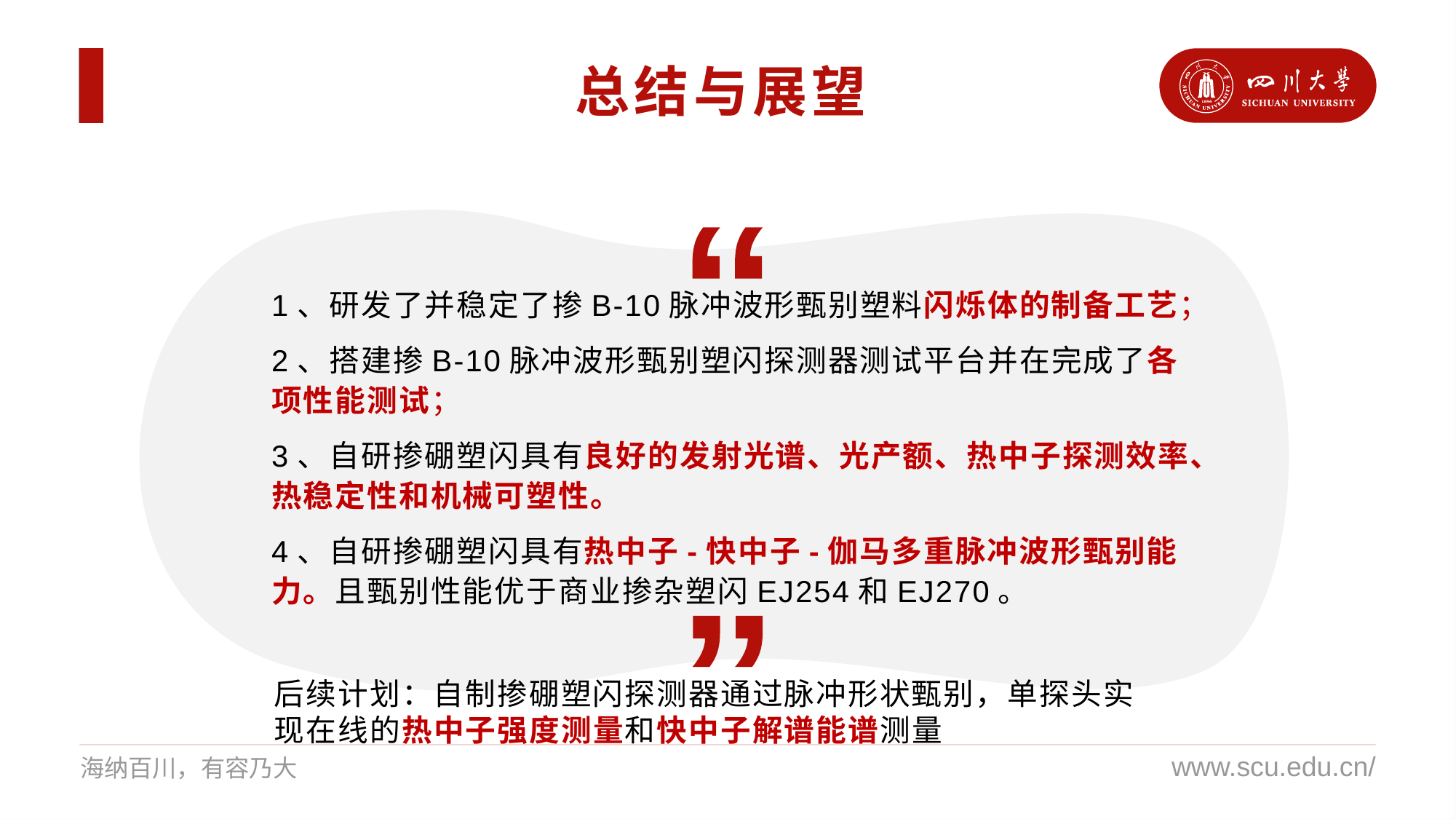

总结与展望
1、研发了并稳定了掺B-10脉冲波形甄别塑料闪烁体的制备工艺；
2、搭建掺B-10脉冲波形甄别塑闪探测器测试平台并在完成了各项性能测试；
3、自研掺硼塑闪具有良好的发射光谱、光产额、热中子探测效率、热稳定性和机械可塑性。
4、自研掺硼塑闪具有热中子-快中子-伽马多重脉冲波形甄别能力。且甄别性能优于商业掺杂塑闪EJ254和EJ270。
后续计划：自制掺硼塑闪探测器通过脉冲形状甄别，单探头实现在线的热中子强度测量和快中子解谱能谱测量